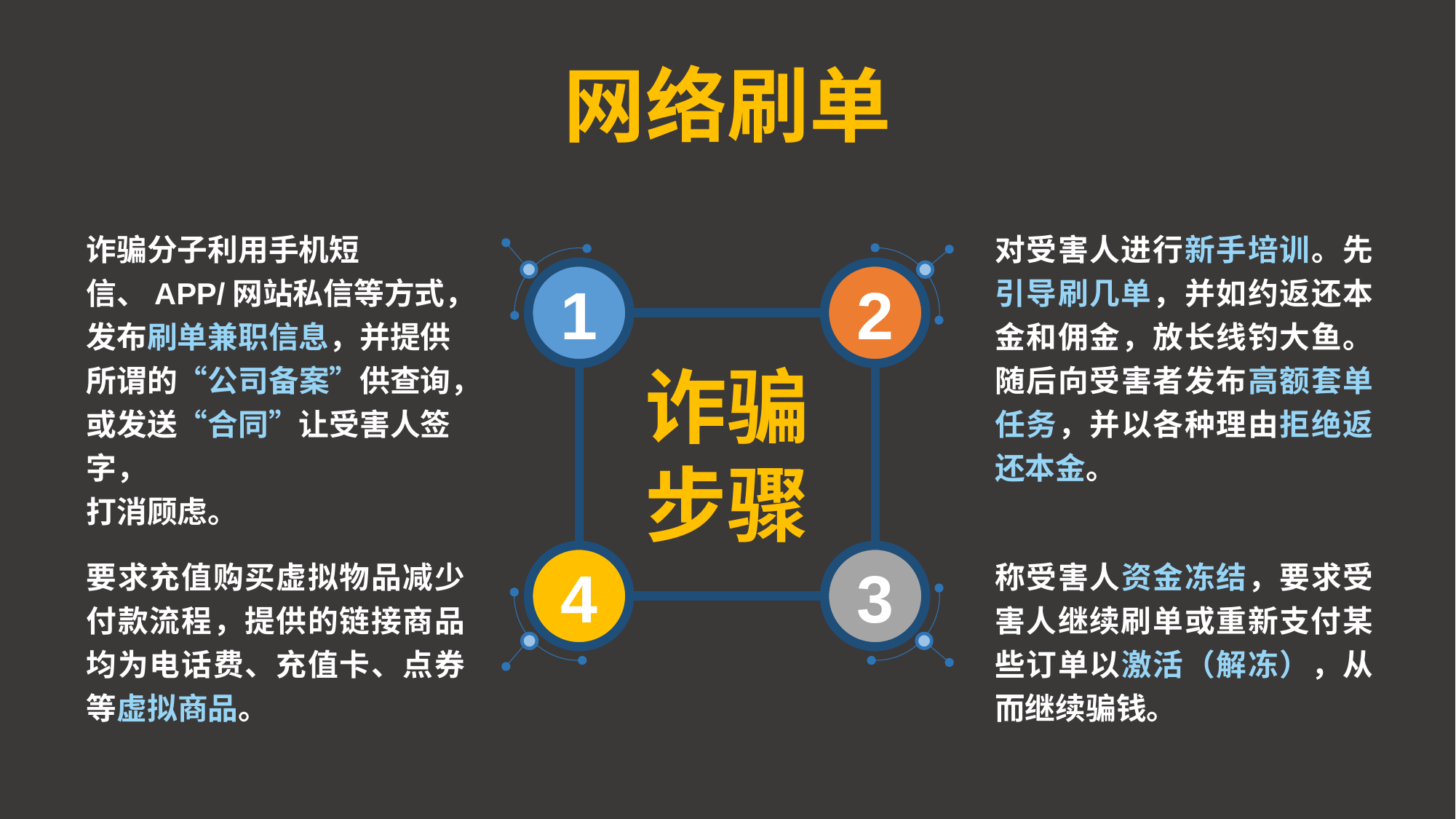

网络刷单
诈骗分子利用手机短信、APP/网站私信等方式，发布刷单兼职信息，并提供所谓的“公司备案”供查询，或发送“合同”让受害人签字，
打消顾虑。
对受害人进行新手培训。先引导刷几单，并如约返还本金和佣金，放长线钓大鱼。随后向受害者发布高额套单任务，并以各种理由拒绝返还本金。

2

1

4
3

诈骗
步骤
要求充值购买虚拟物品减少付款流程，提供的链接商品均为电话费、充值卡、点券等虚拟商品。
称受害人资金冻结，要求受害人继续刷单或重新支付某些订单以激活（解冻），从而继续骗钱。